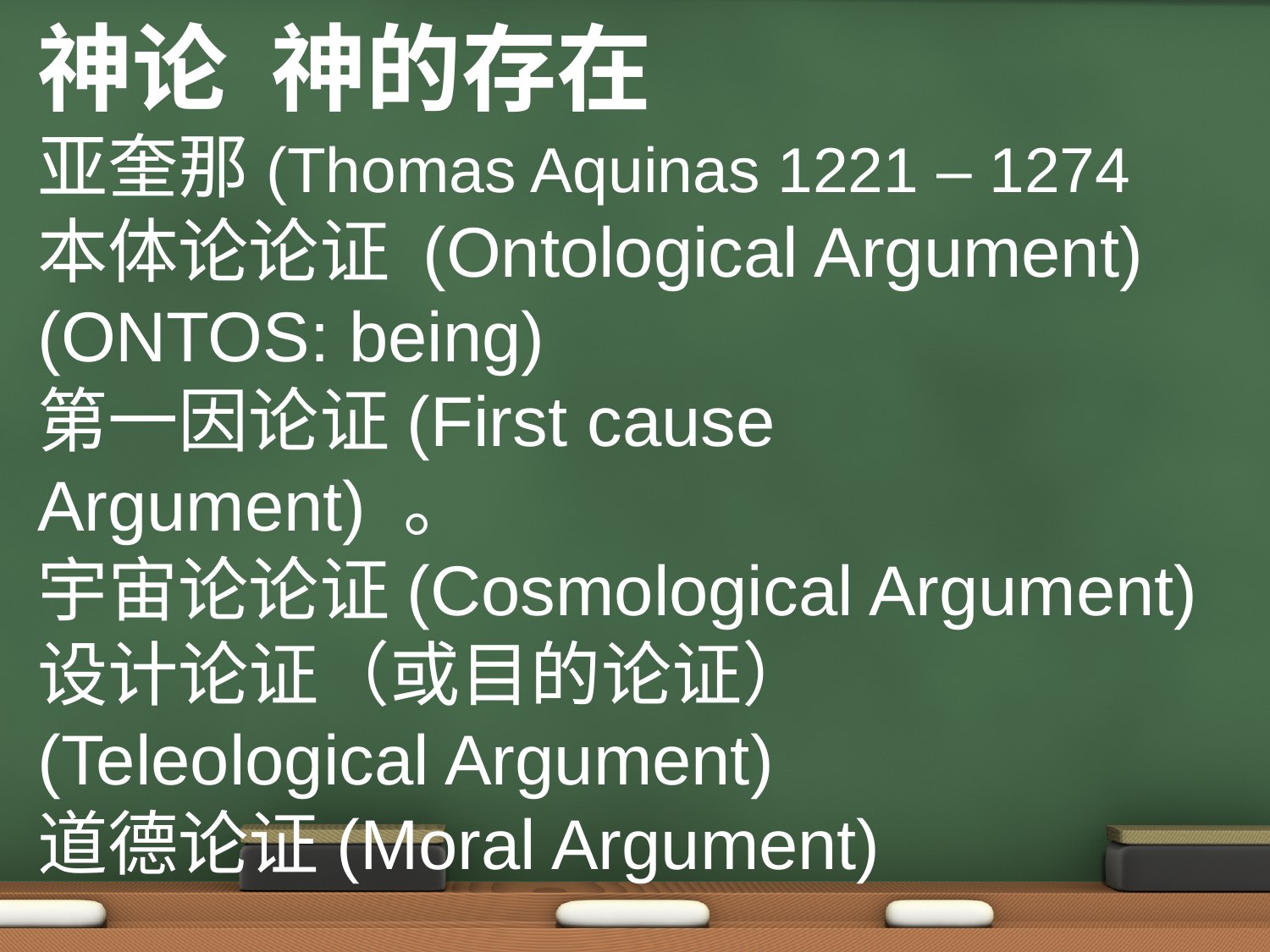

神论  神的存在
亚奎那(Thomas Aquinas 1221 – 1274
本体论论证 (Ontological Argument) (ONTOS: being)
第一因论证(First cause Argument) 。
宇宙论论证(Cosmological Argument)
设计论证（或目的论证）(Teleological Argument)
道德论证(Moral Argument)